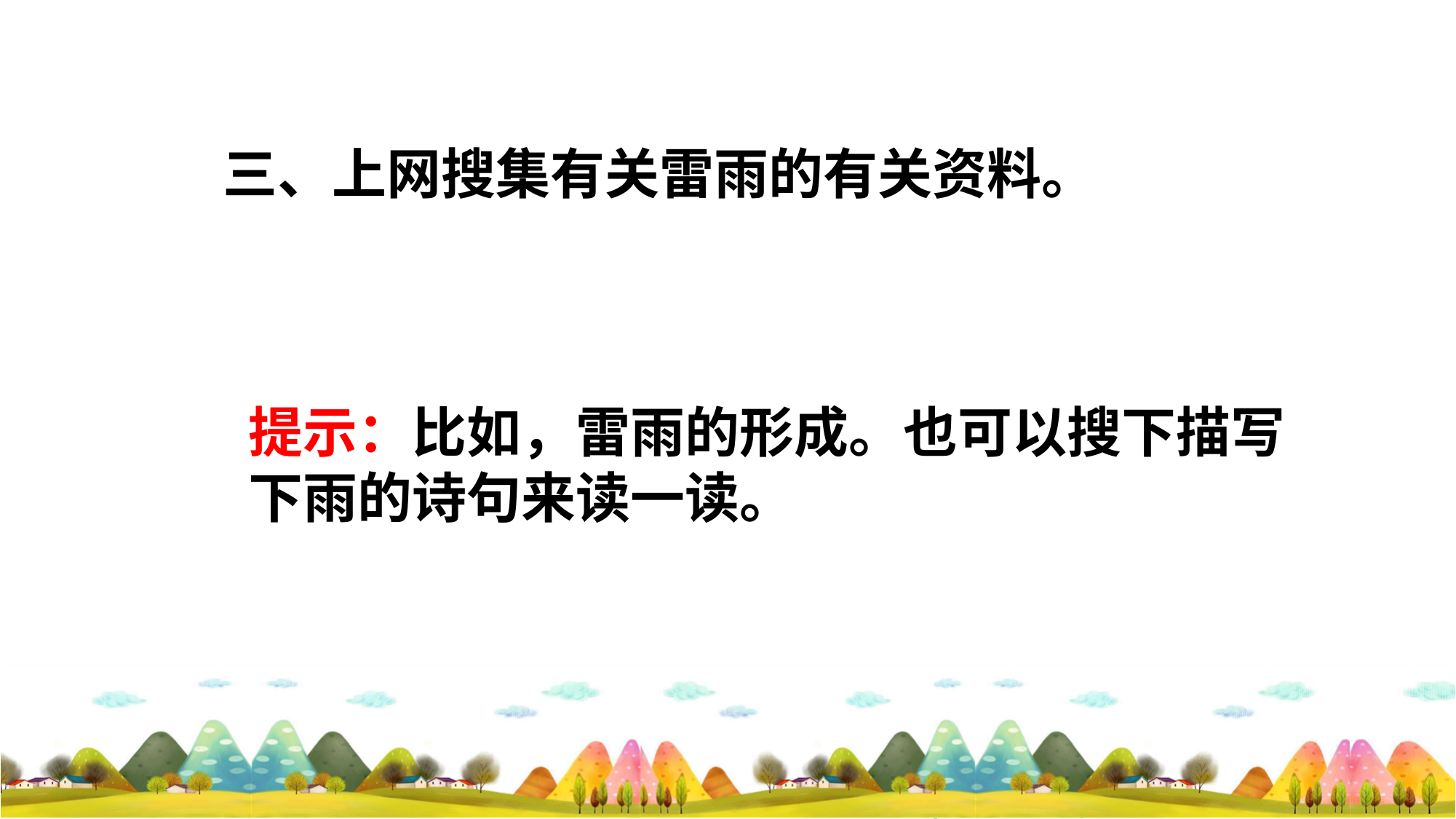

三、上网搜集有关雷雨的有关资料。
提示：比如，雷雨的形成。也可以搜下描写下雨的诗句来读一读。